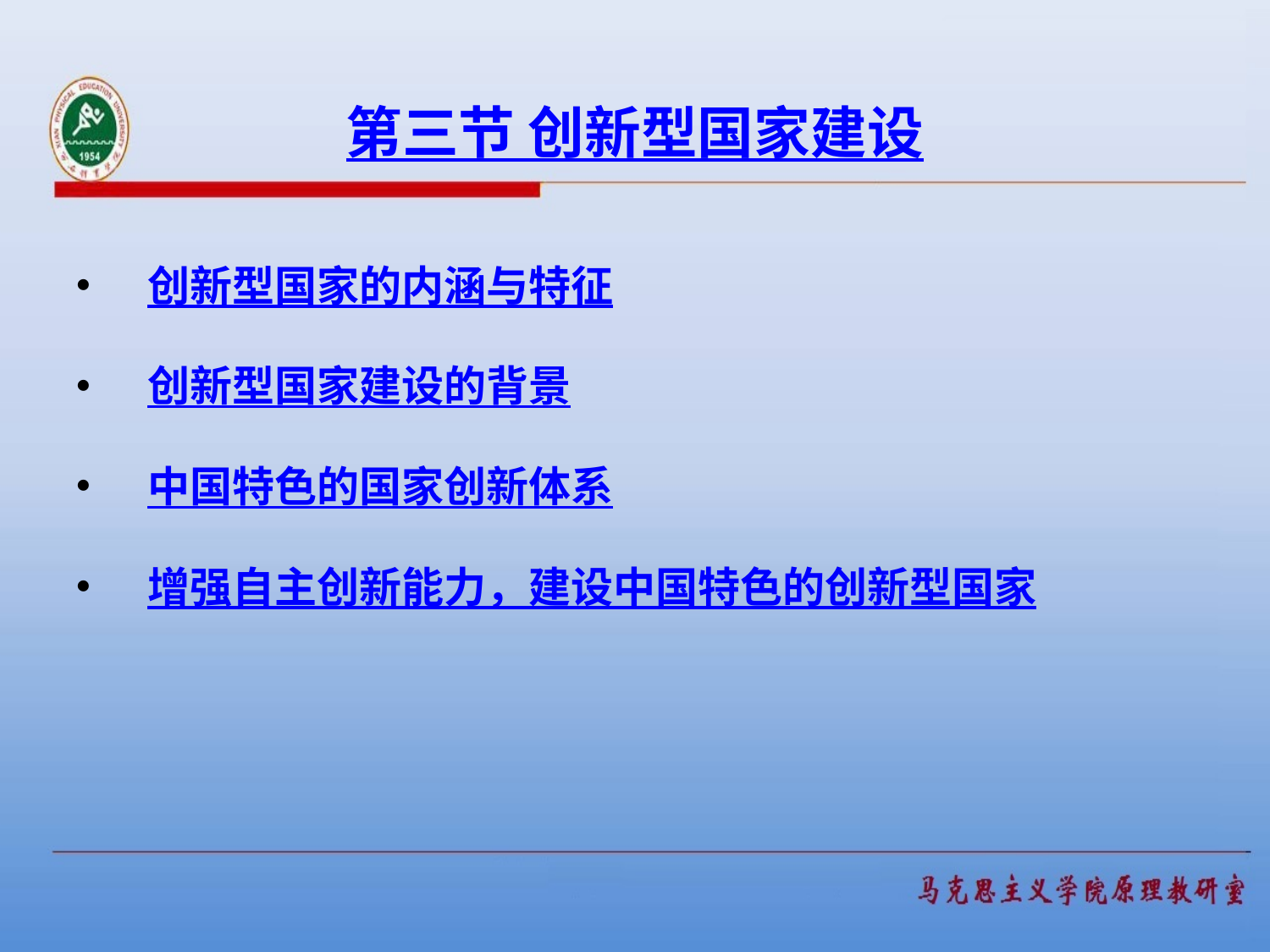

# 第三节 创新型国家建设
创新型国家的内涵与特征
创新型国家建设的背景
中国特色的国家创新体系
增强自主创新能力，建设中国特色的创新型国家